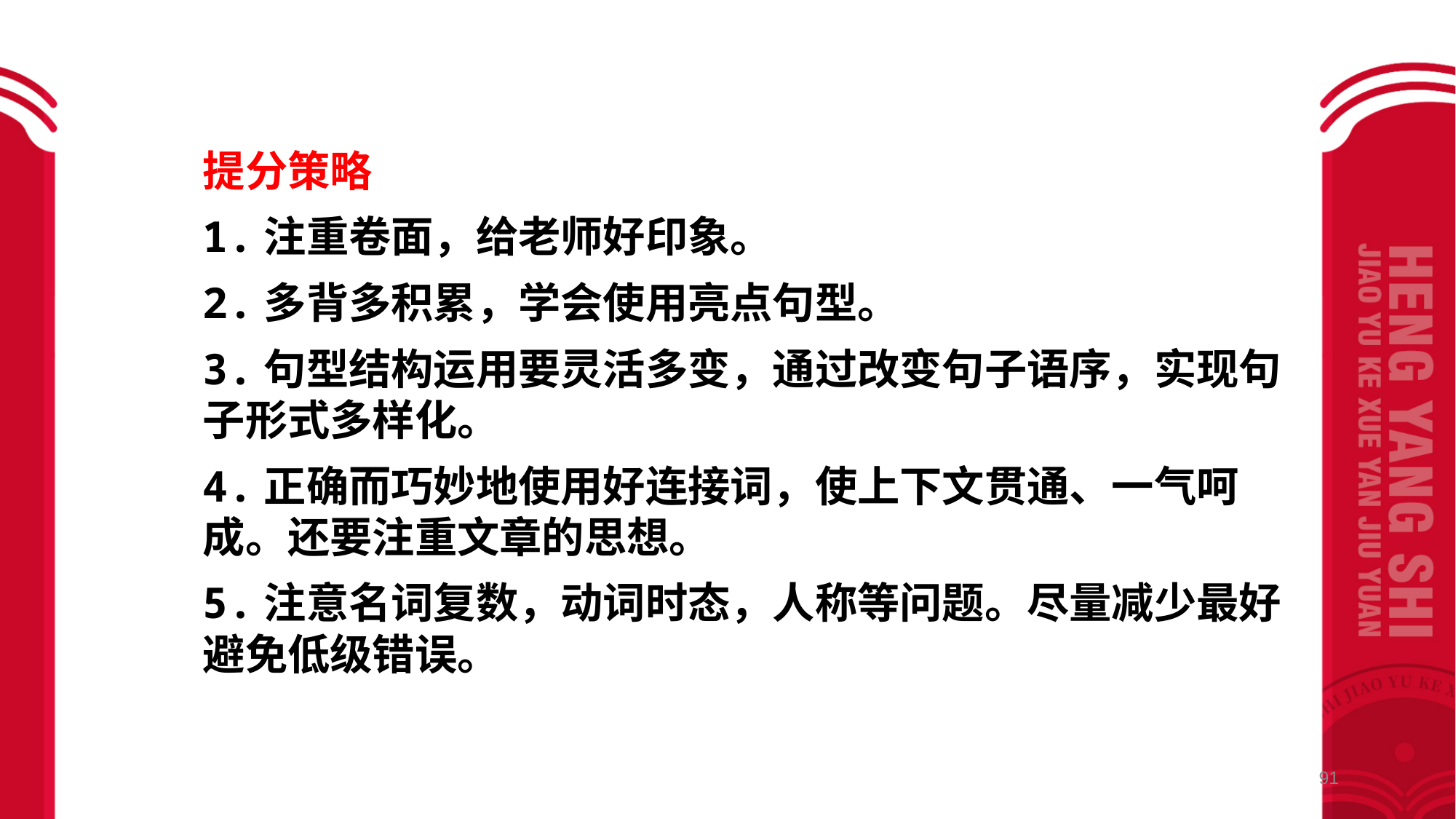

提分策略
1.注重卷面，给老师好印象。
2.多背多积累，学会使用亮点句型。
3.句型结构运用要灵活多变，通过改变句子语序，实现句子形式多样化。
4.正确而巧妙地使用好连接词，使上下文贯通、一气呵成。还要注重文章的思想。
5.注意名词复数，动词时态，人称等问题。尽量减少最好避免低级错误。

91